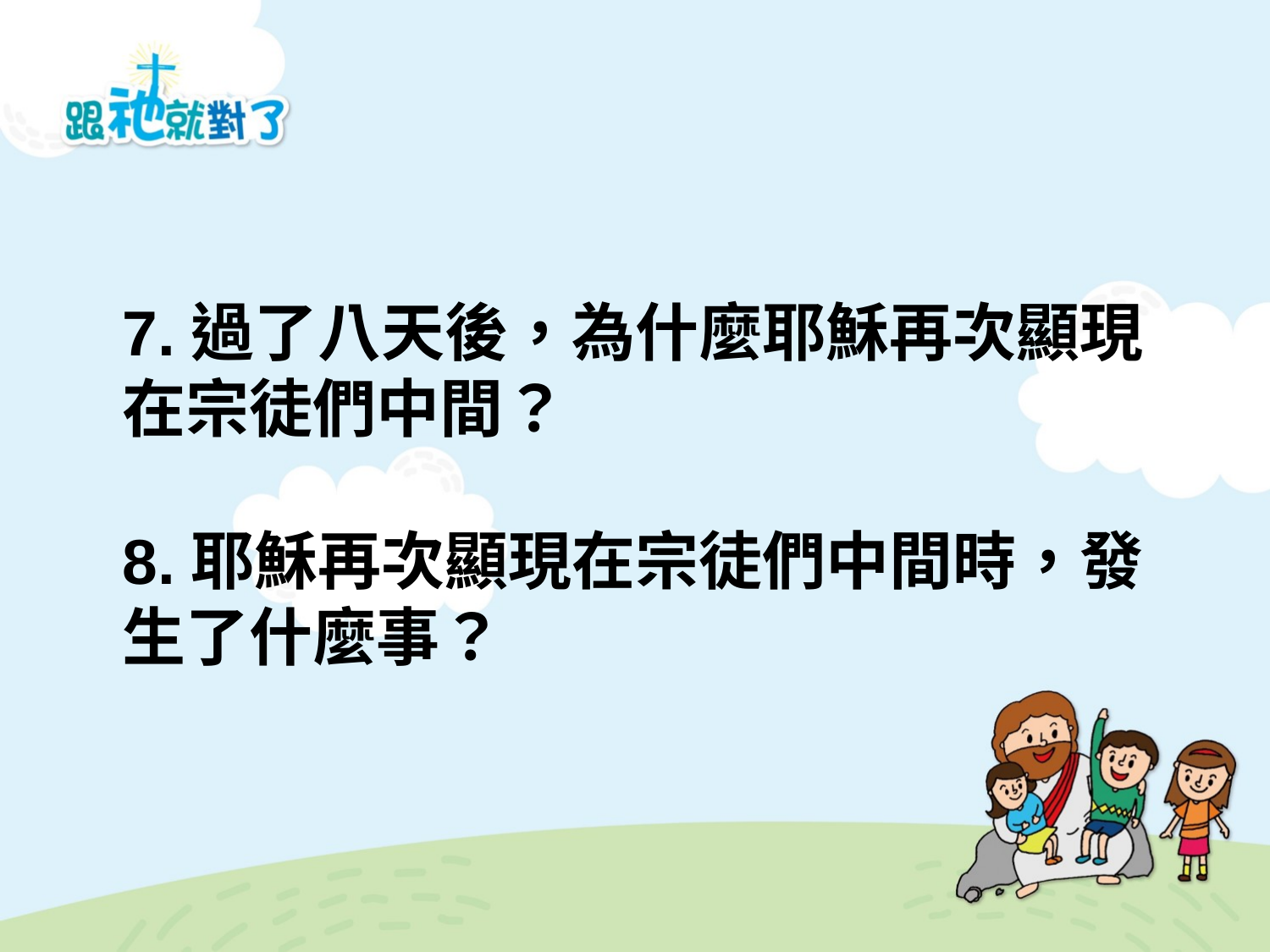

7.過了八天後，為什麼耶穌再次顯現在宗徒們中間？

8.耶穌再次顯現在宗徒們中間時，發生了什麼事？